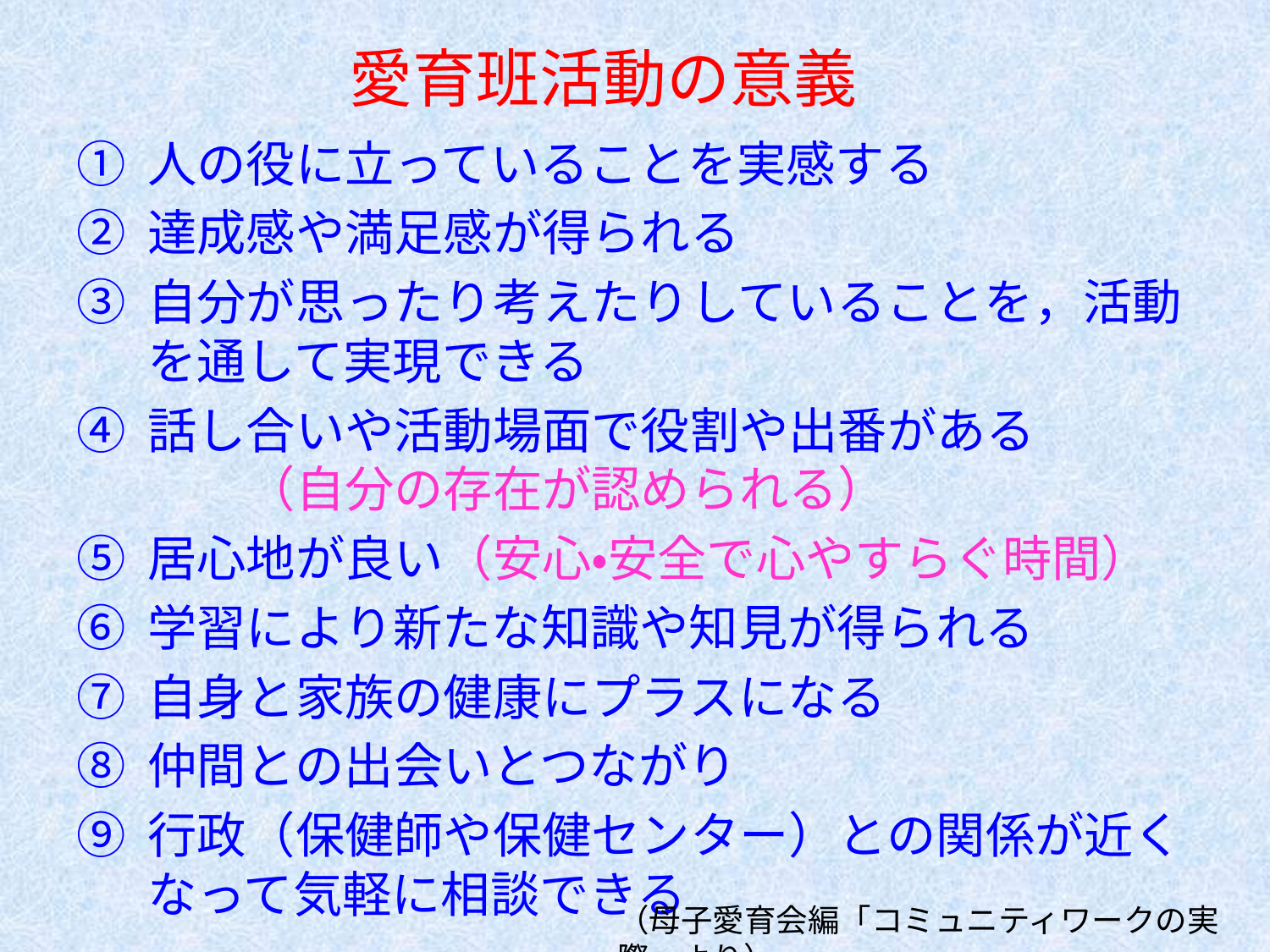

# 愛育班活動の意義
人の役に立っていることを実感する
達成感や満足感が得られる
自分が思ったり考えたりしていることを，活動を通して実現できる
話し合いや活動場面で役割や出番がある
　　（自分の存在が認められる）
居心地が良い（安心・安全で心やすらぐ時間）
学習により新たな知識や知見が得られる
自身と家族の健康にプラスになる
仲間との出会いとつながり
行政（保健師や保健センター）との関係が近くなって気軽に相談できる
（母子愛育会編「コミュニティワークの実際」より）